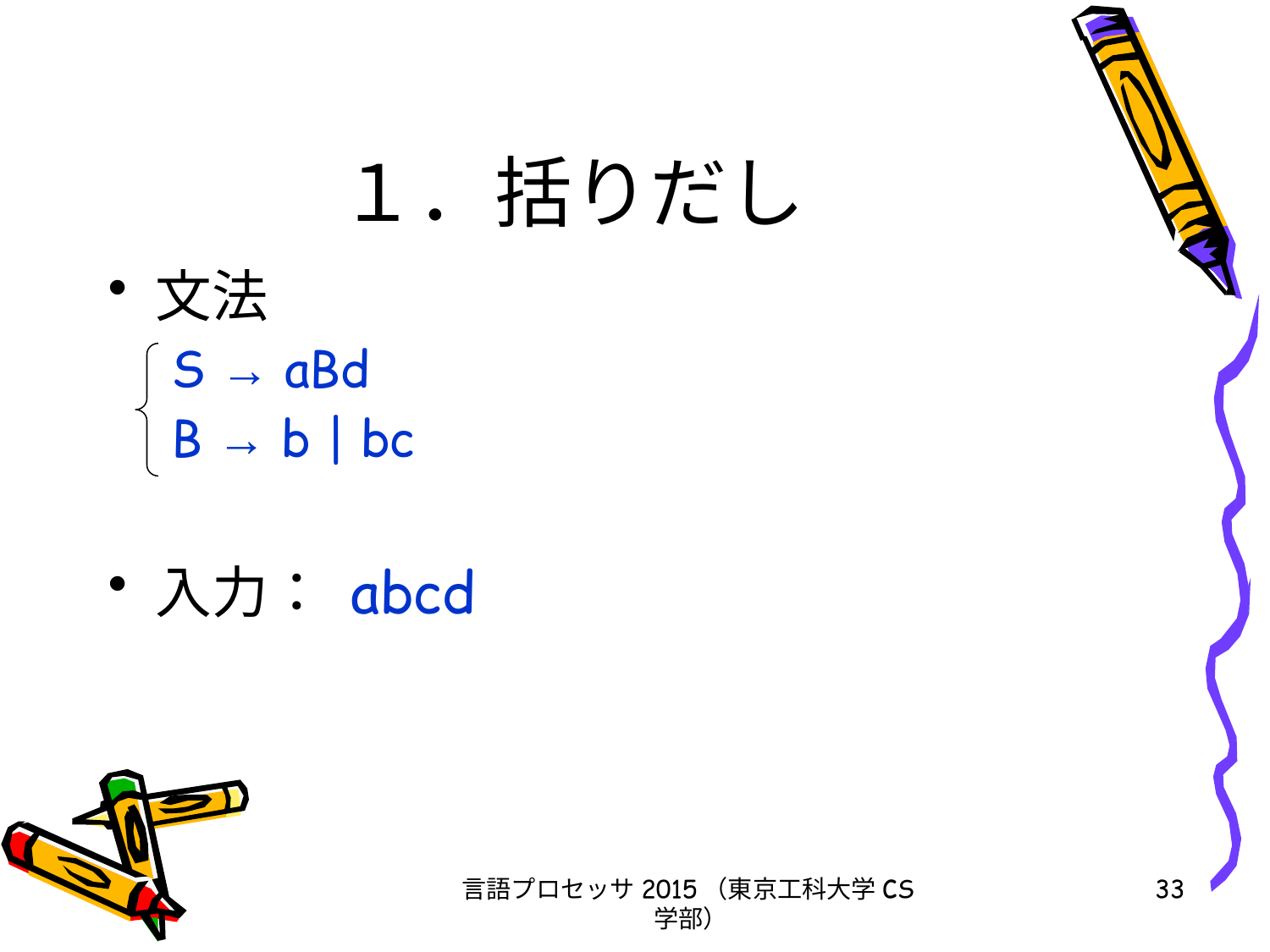

# １．括りだし
文法
S → aBd
B → b | bc

入力： abcd

言語プロセッサ2015（東京工科大学CS学部）
33